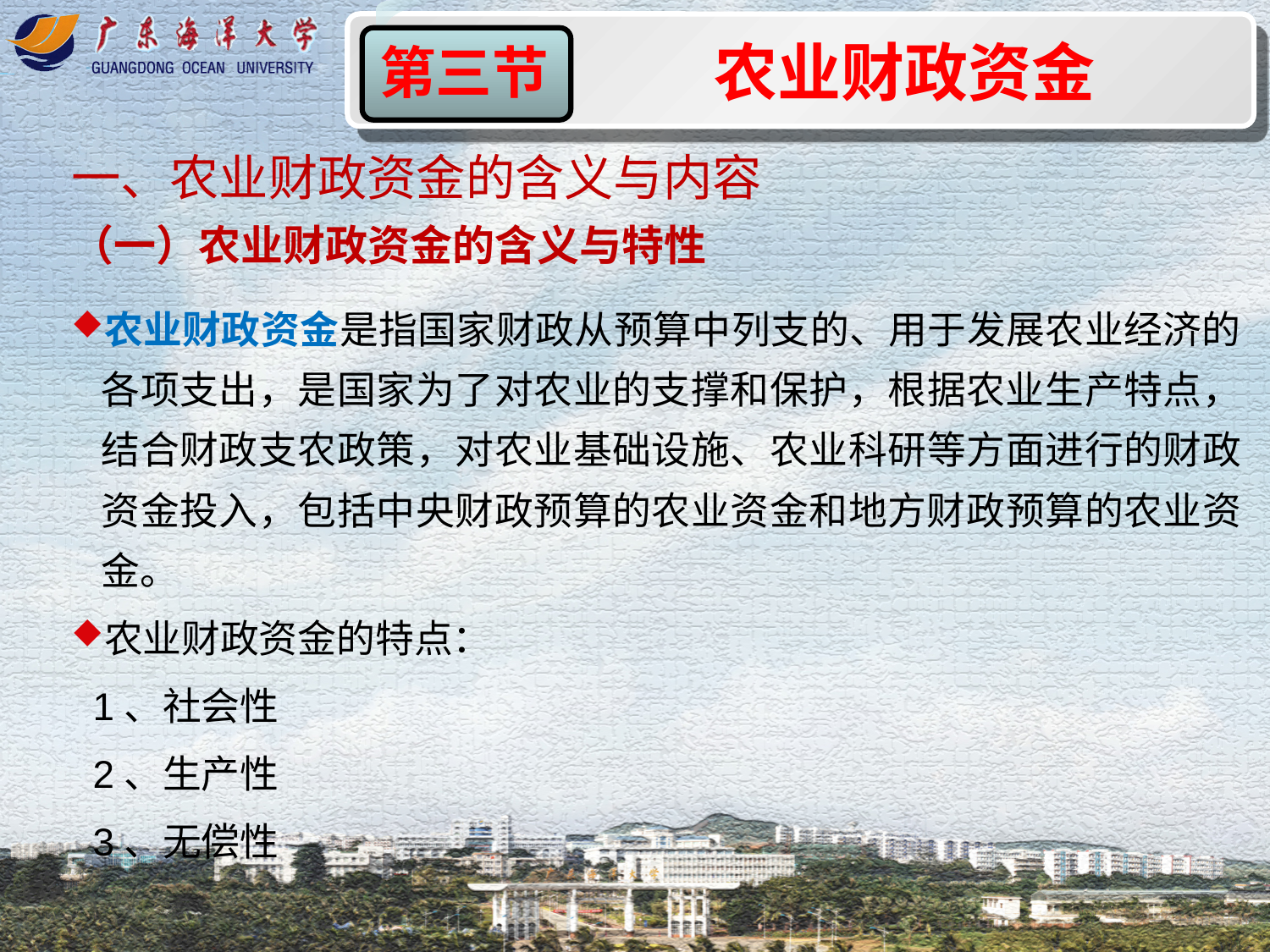

农业财政资金

第三节
一、农业财政资金的含义与内容
（一）农业财政资金的含义与特性
农业财政资金是指国家财政从预算中列支的、用于发展农业经济的各项支出，是国家为了对农业的支撑和保护，根据农业生产特点，结合财政支农政策，对农业基础设施、农业科研等方面进行的财政资金投入，包括中央财政预算的农业资金和地方财政预算的农业资金。
农业财政资金的特点：
  1、社会性
  2、生产性
  3、无偿性